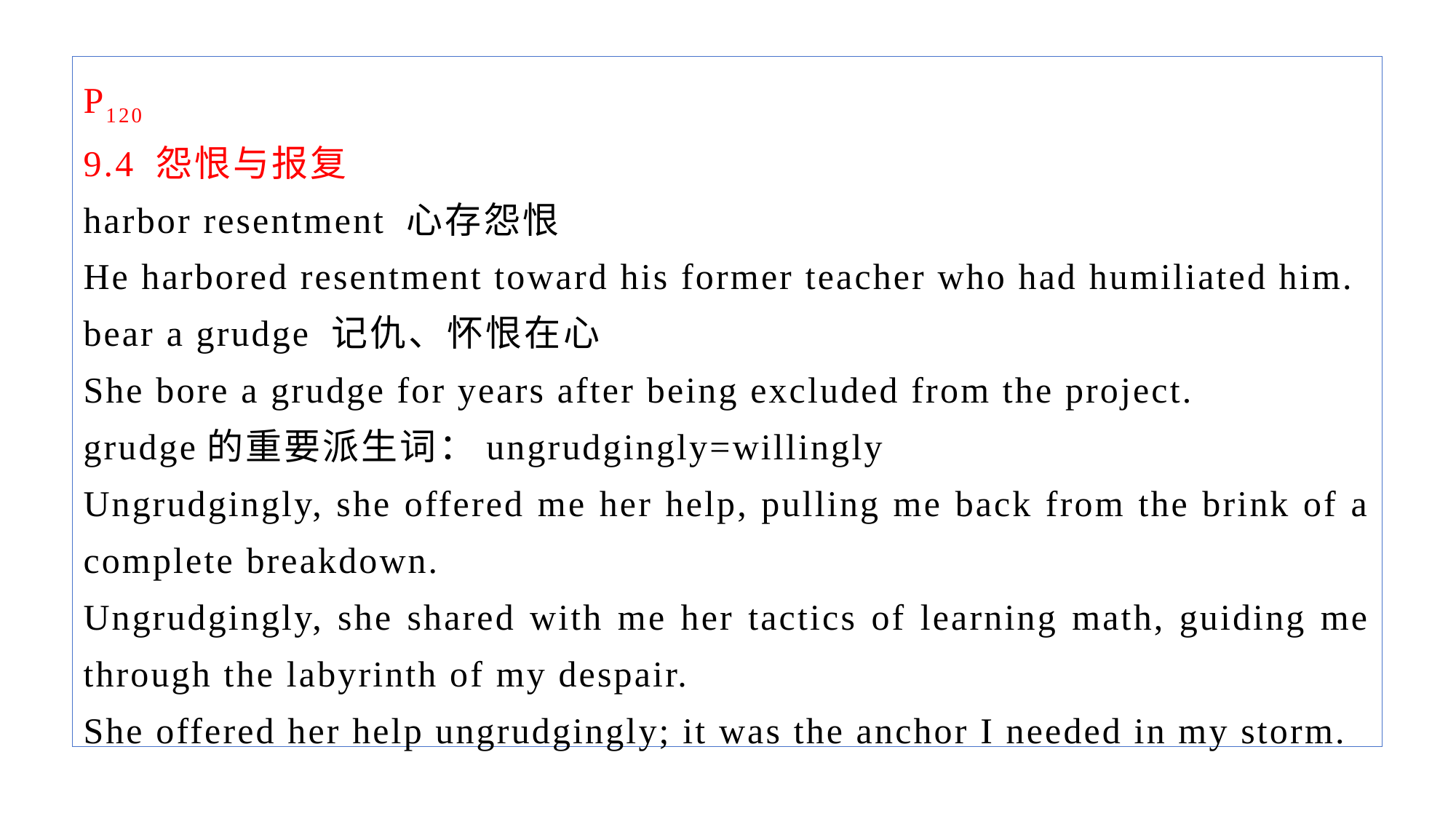

P120
9.4 怨恨与报复
harbor resentment 心存怨恨
He harbored resentment toward his former teacher who had humiliated him.
bear a grudge 记仇、怀恨在心
She bore a grudge for years after being excluded from the project.
grudge的重要派生词：ungrudgingly=willingly
Ungrudgingly, she offered me her help, pulling me back from the brink of a complete breakdown.
Ungrudgingly, she shared with me her tactics of learning math, guiding me through the labyrinth of my despair.
She offered her help ungrudgingly; it was the anchor I needed in my storm.